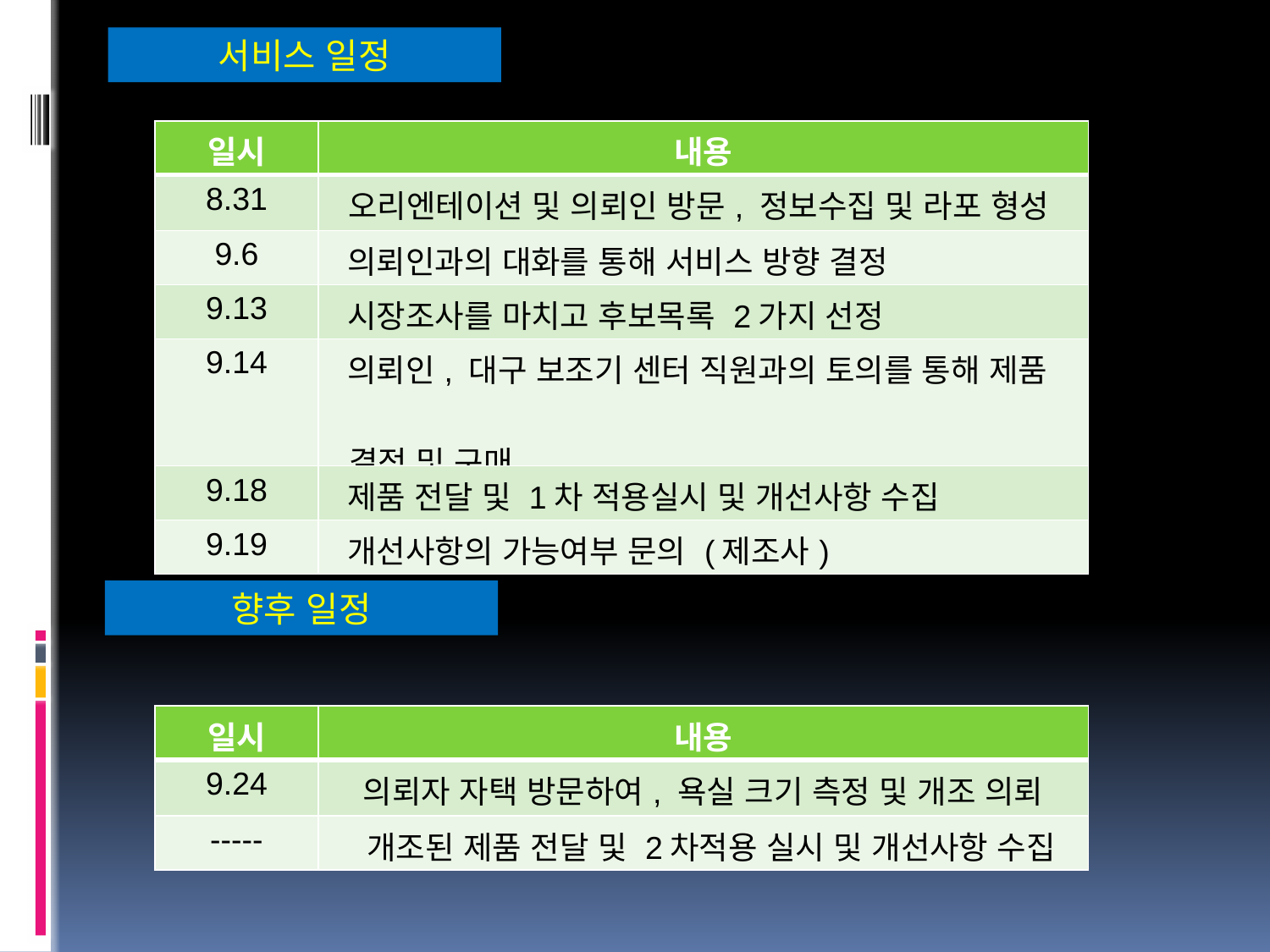

서비스 일정
| 일시 | 내용 |
| --- | --- |
| 8.31 | 오리엔테이션 및 의뢰인 방문, 정보수집 및 라포 형성 |
| 9.6 | 의뢰인과의 대화를 통해 서비스 방향 결정 |
| 9.13 | 시장조사를 마치고 후보목록 2가지 선정 |
| 9.14 | 의뢰인, 대구 보조기 센터 직원과의 토의를 통해 제품 결정 및 구매 |
| 9.18 | 제품 전달 및 1차 적용실시 및 개선사항 수집 |
| 9.19 | 개선사항의 가능여부 문의 (제조사) |
향후 일정
| 일시 | 내용 |
| --- | --- |
| 9.24 | 의뢰자 자택 방문하여, 욕실 크기 측정 및 개조 의뢰 |
| ----- | 개조된 제품 전달 및 2차적용 실시 및 개선사항 수집 |